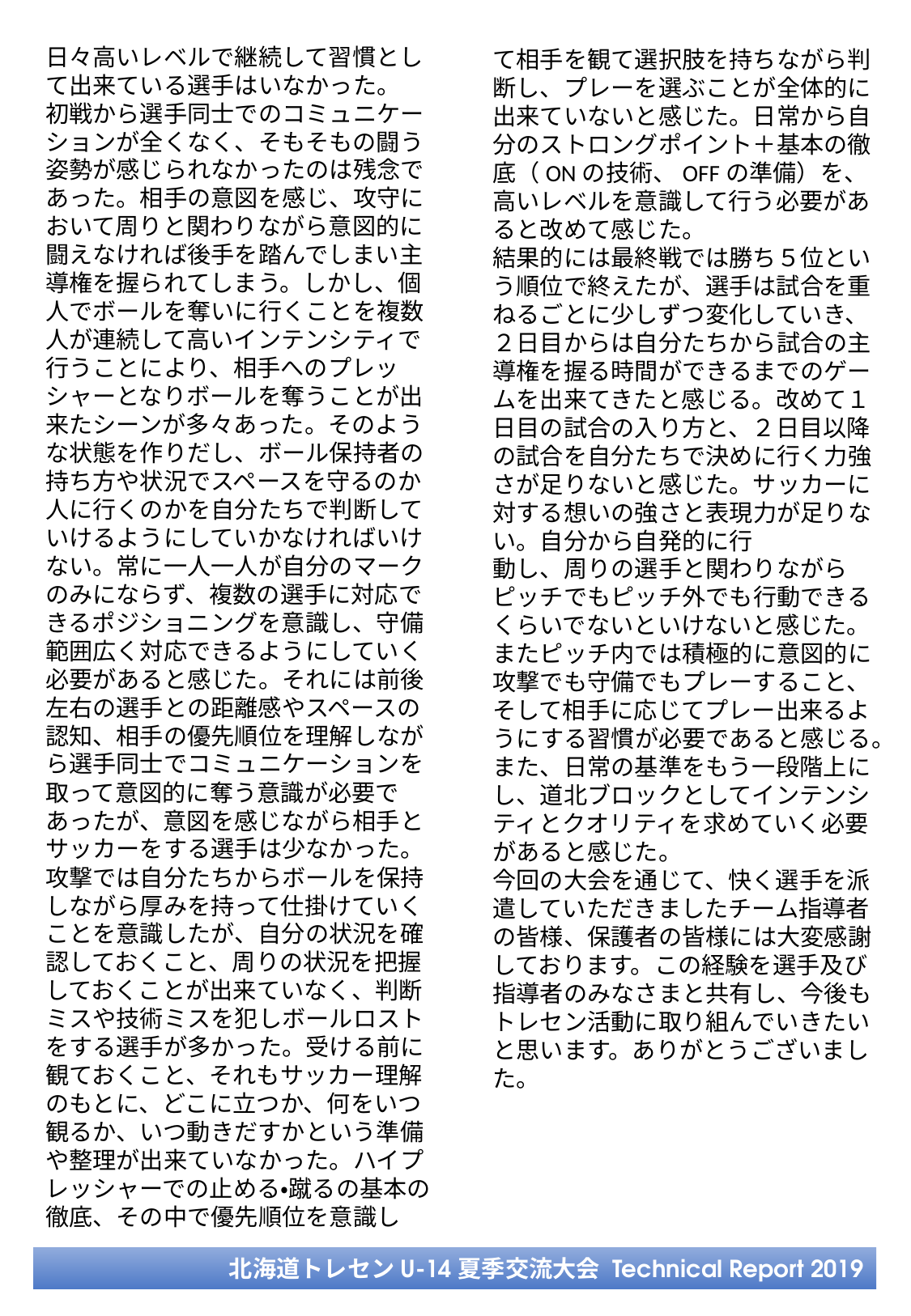

日々高いレベルで継続して習慣として出来ている選手はいなかった。
初戦から選手同士でのコミュニケーションが全くなく、そもそもの闘う姿勢が感じられなかったのは残念であった。相手の意図を感じ、攻守において周りと関わりながら意図的に闘えなければ後手を踏んでしまい主導権を握られてしまう。しかし、個人でボールを奪いに行くことを複数人が連続して高いインテンシティで行うことにより、相手へのプレッシャーとなりボールを奪うことが出来たシーンが多々あった。そのような状態を作りだし、ボール保持者の持ち方や状況でスペースを守るのか人に行くのかを自分たちで判断していけるようにしていかなければいけない。常に一人一人が自分のマークのみにならず、複数の選手に対応できるポジショニングを意識し、守備範囲広く対応できるようにしていく必要があると感じた。それには前後左右の選手との距離感やスペースの認知、相手の優先順位を理解しながら選手同士でコミュニケーションを取って意図的に奪う意識が必要であったが、意図を感じながら相手とサッカーをする選手は少なかった。
攻撃では自分たちからボールを保持しながら厚みを持って仕掛けていくことを意識したが、自分の状況を確認しておくこと、周りの状況を把握しておくことが出来ていなく、判断ミスや技術ミスを犯しボールロストをする選手が多かった。受ける前に観ておくこと、それもサッカー理解のもとに、どこに立つか、何をいつ観るか、いつ動きだすかという準備や整理が出来ていなかった。ハイプレッシャーでの止める・蹴るの基本の徹底、その中で優先順位を意識し
て相手を観て選択肢を持ちながら判断し、プレーを選ぶことが全体的に
出来ていないと感じた。日常から自分のストロングポイント＋基本の徹底（ONの技術、OFFの準備）を、高いレベルを意識して行う必要があると改めて感じた。
結果的には最終戦では勝ち５位という順位で終えたが、選手は試合を重ねるごとに少しずつ変化していき、２日目からは自分たちから試合の主導権を握る時間ができるまでのゲームを出来てきたと感じる。改めて１日目の試合の入り方と、２日目以降の試合を自分たちで決めに行く力強さが足りないと感じた。サッカーに対する想いの強さと表現力が足りない。自分から自発的に行
動し、周りの選手と関わりながらピッチでもピッチ外でも行動できるくらいでないといけないと感じた。またピッチ内では積極的に意図的に攻撃でも守備でもプレーすること、そして相手に応じてプレー出来るようにする習慣が必要であると感じる。また、日常の基準をもう一段階上にし、道北ブロックとしてインテンシティとクオリティを求めていく必要があると感じた。
今回の大会を通じて、快く選手を派遣していただきましたチーム指導者の皆様、保護者の皆様には大変感謝しております。この経験を選手及び指導者のみなさまと共有し、今後もトレセン活動に取り組んでいきたいと思います。ありがとうございました。

北海道トレセンU-14夏季交流大会 Technical Report 2019